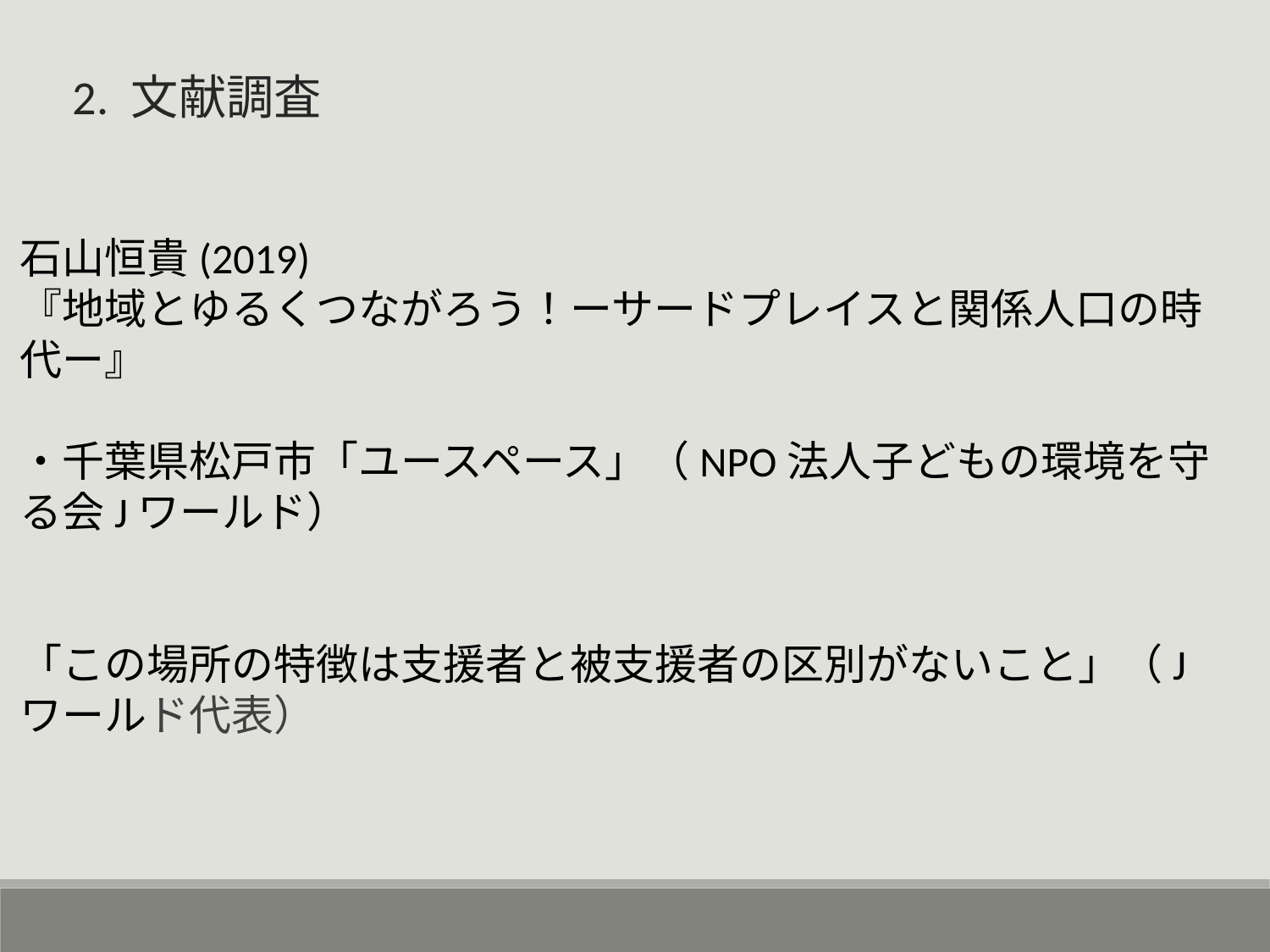

2. 文献調査
石山恒貴(2019)
『地域とゆるくつながろう！ーサードプレイスと関係人口の時代ー』

・千葉県松戸市「ユースペース」（NPO法人子どもの環境を守る会Jワールド）

「この場所の特徴は支援者と被支援者の区別がないこと」（Jワールド代表）​